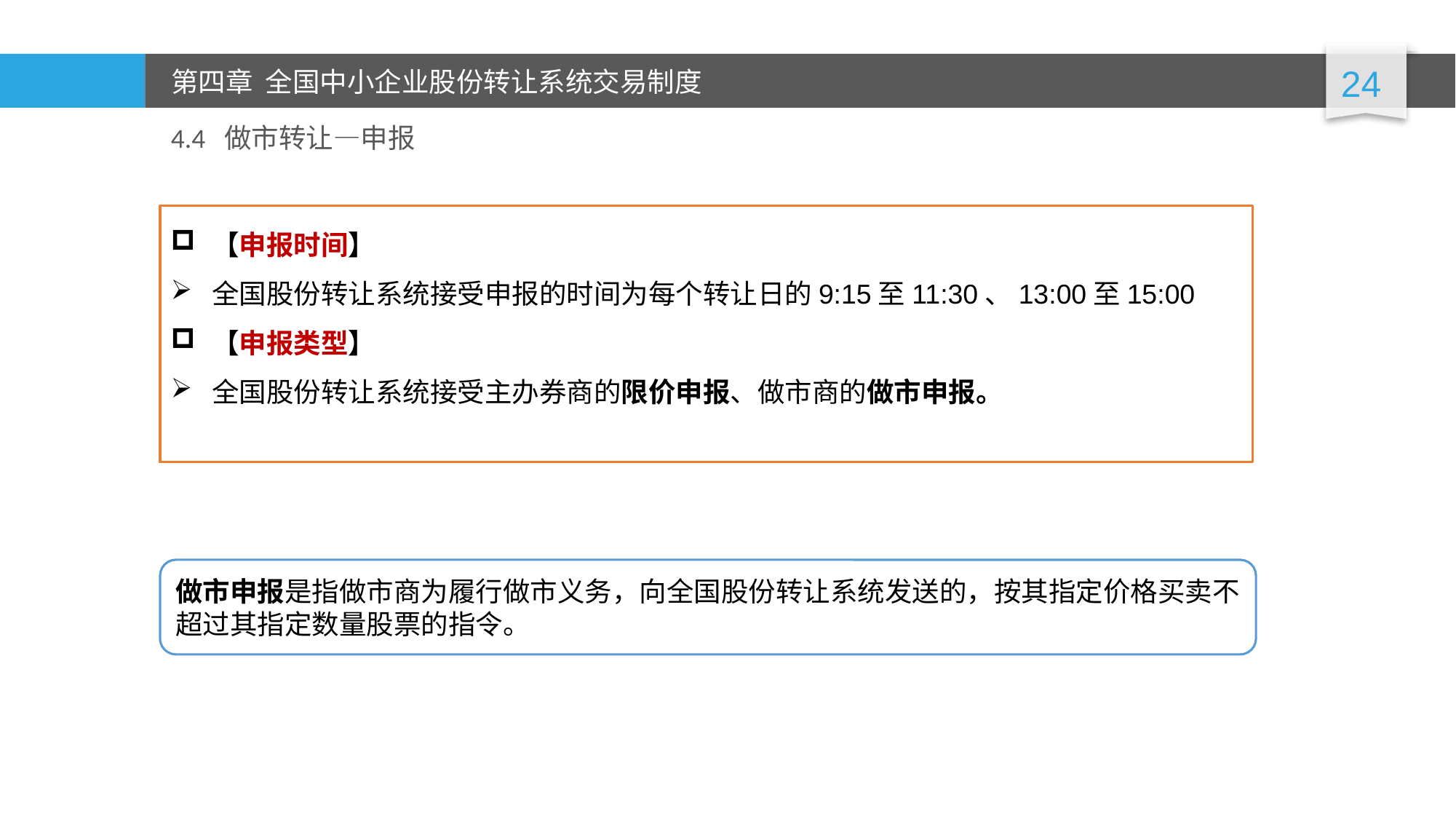

4.4  做市转让—申报
【申报时间】
全国股份转让系统接受申报的时间为每个转让日的9:15至11:30、13:00至15:00
【申报类型】
全国股份转让系统接受主办券商的限价申报、做市商的做市申报。

做市申报是指做市商为履行做市义务，向全国股份转让系统发送的，按其指定价格买卖不超过其指定数量股票的指令。